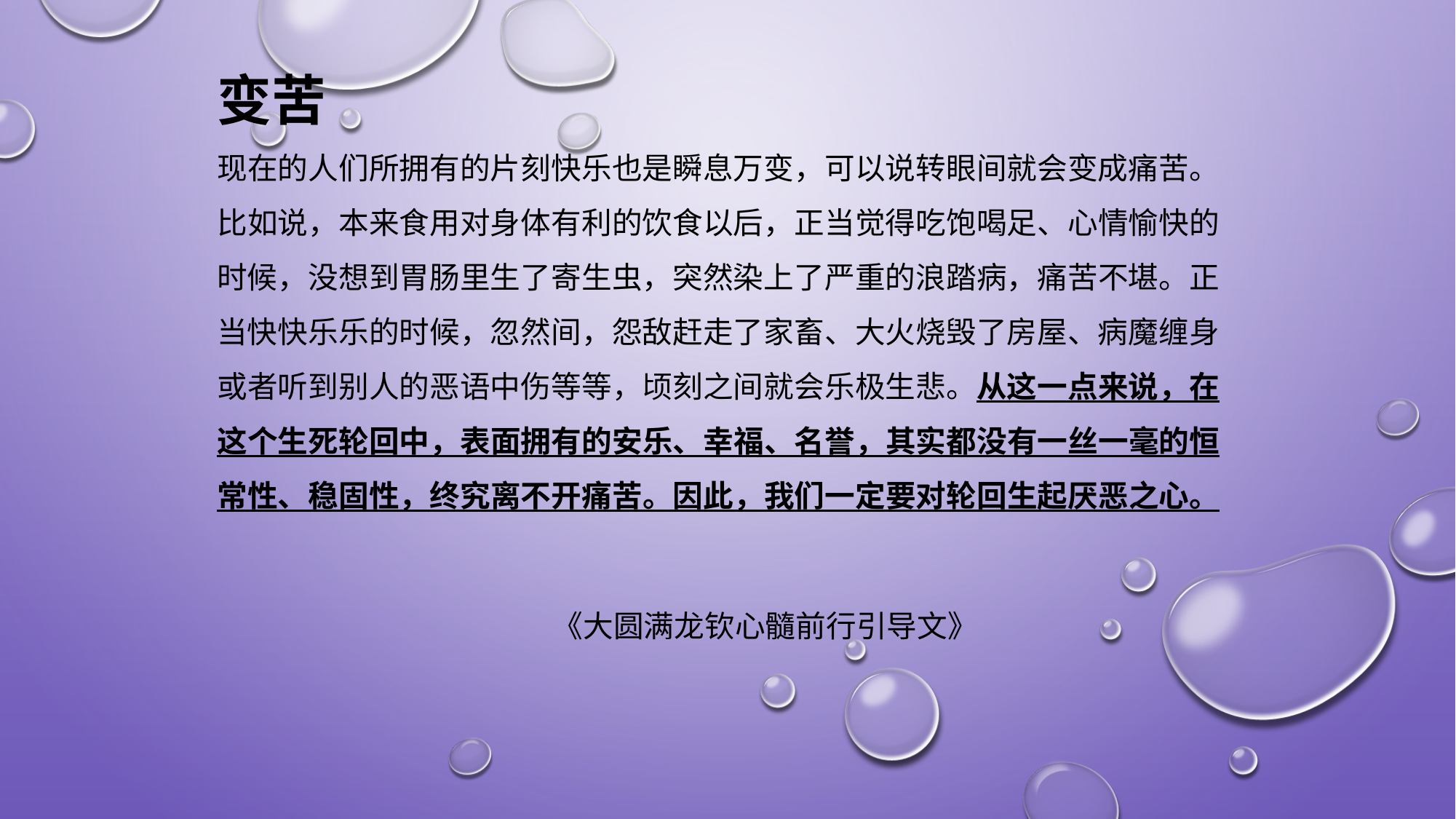

# （ 变苦 现在的人们所拥有的片刻快乐也是瞬息万变，可以说转眼间就会变成痛苦。比如说，本来食用对身体有利的饮食以后，正当觉得吃饱喝足、心情愉快的时候，没想到胃肠里生了寄生虫，突然染上了严重的浪踏病，痛苦不堪。正当快快乐乐的时候，忽然间，怨敌赶走了家畜、大火烧毁了房屋、病魔缠身或者听到别人的恶语中伤等等，顷刻之间就会乐极生悲。从这一点来说，在这个生死轮回中，表面拥有的安乐、幸福、名誉，其实都没有一丝一毫的恒常性、稳固性，终究离不开痛苦。因此，我们一定要对轮回生起厌恶之心。 《大圆满龙钦心髓前行引导文》